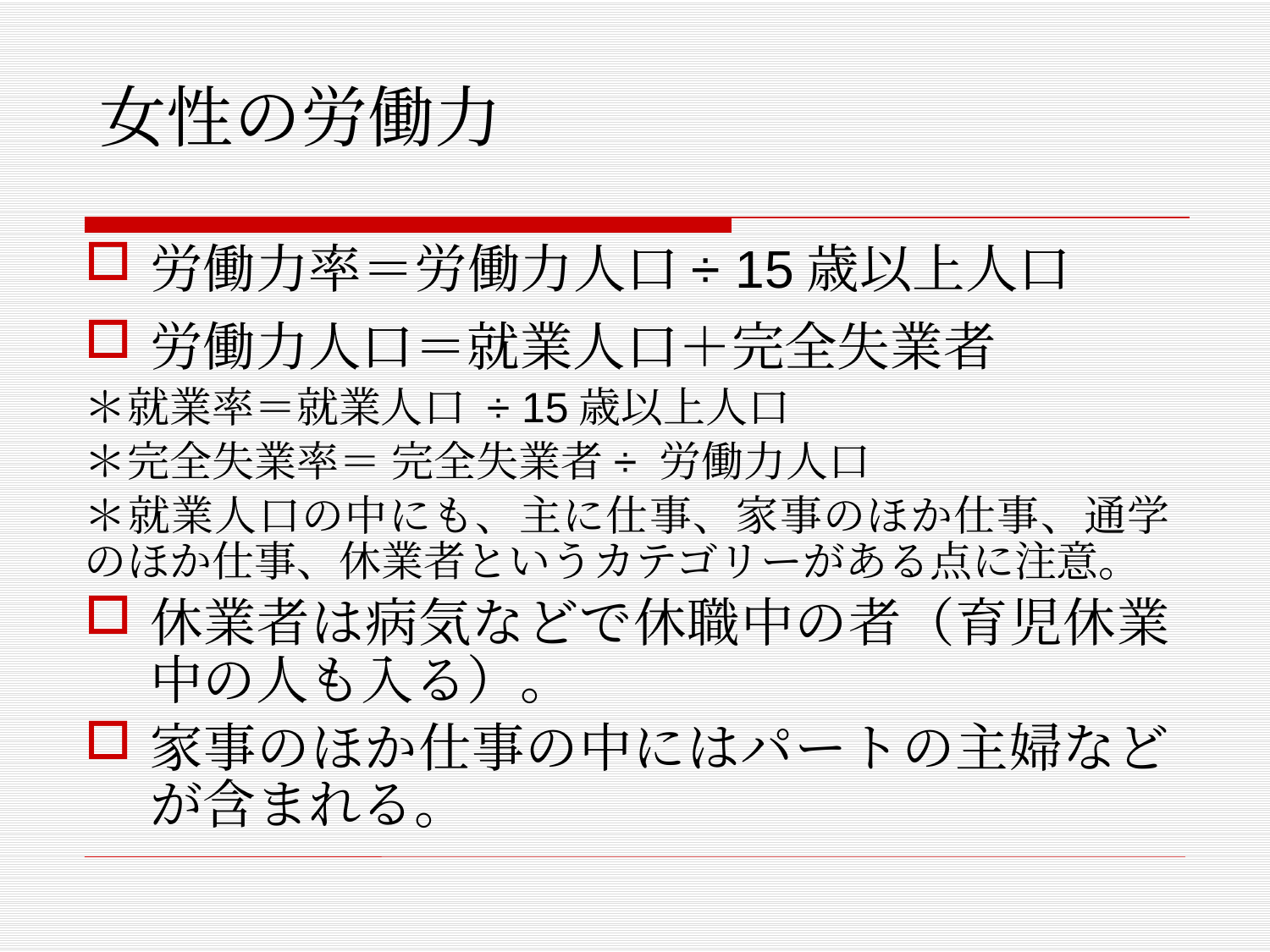

# 女性の労働力
労働力率＝労働力人口÷ 15歳以上人口
労働力人口＝就業人口＋完全失業者
＊就業率＝就業人口 ÷ 15歳以上人口
＊完全失業率＝ 完全失業者÷ 労働力人口
＊就業人口の中にも、主に仕事、家事のほか仕事、通学のほか仕事、休業者というカテゴリーがある点に注意。
休業者は病気などで休職中の者（育児休業中の人も入る）。
家事のほか仕事の中にはパートの主婦などが含まれる。